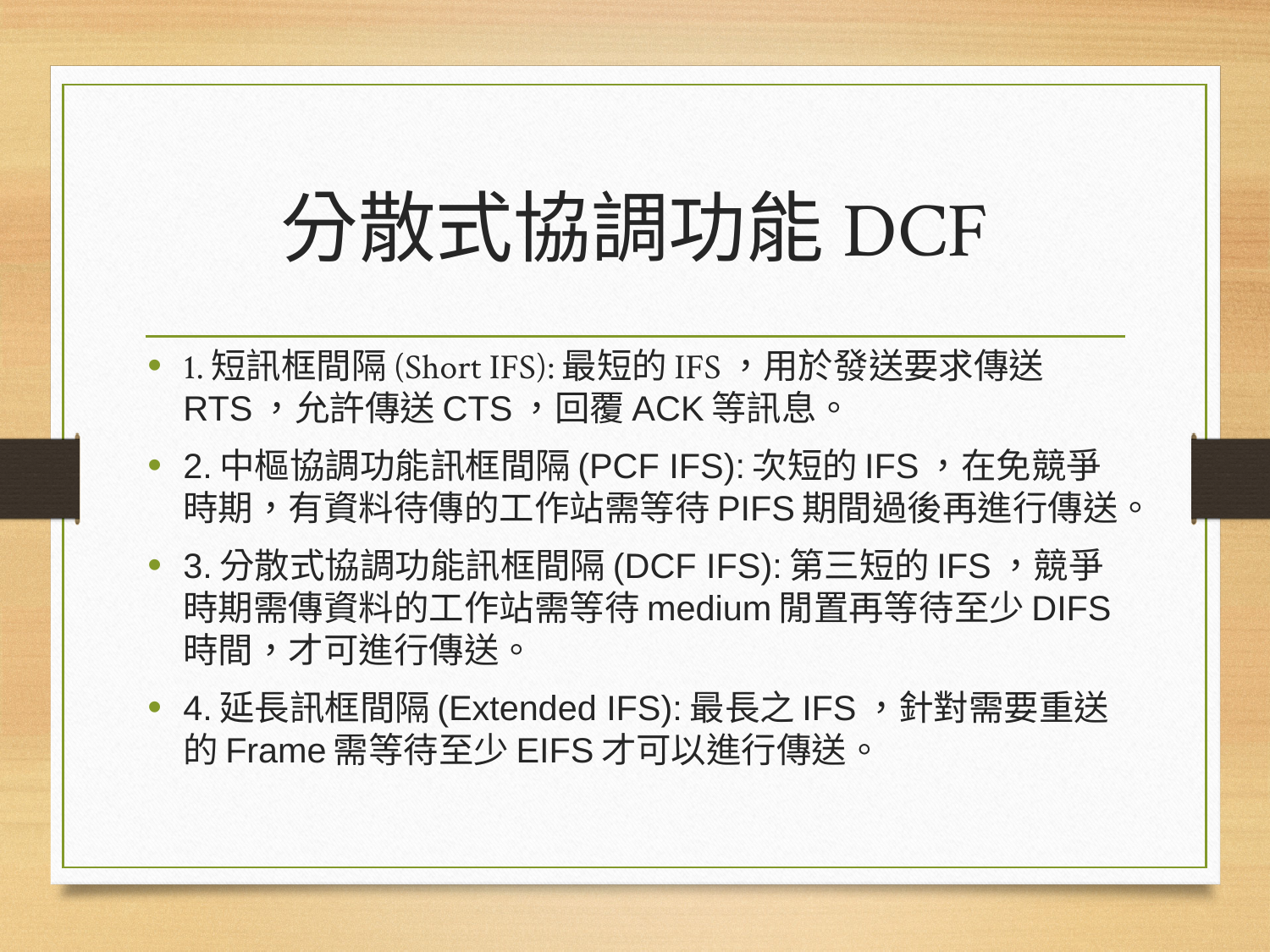

# 分散式協調功能DCF
1.短訊框間隔(Short IFS):最短的IFS，用於發送要求傳送RTS，允許傳送CTS，回覆ACK等訊息。
2.中樞協調功能訊框間隔(PCF IFS):次短的IFS，在免競爭時期，有資料待傳的工作站需等待PIFS期間過後再進行傳送。
3.分散式協調功能訊框間隔(DCF IFS):第三短的IFS，競爭時期需傳資料的工作站需等待medium閒置再等待至少DIFS時間，才可進行傳送。
4.延長訊框間隔(Extended IFS):最長之IFS，針對需要重送的Frame需等待至少EIFS才可以進行傳送。